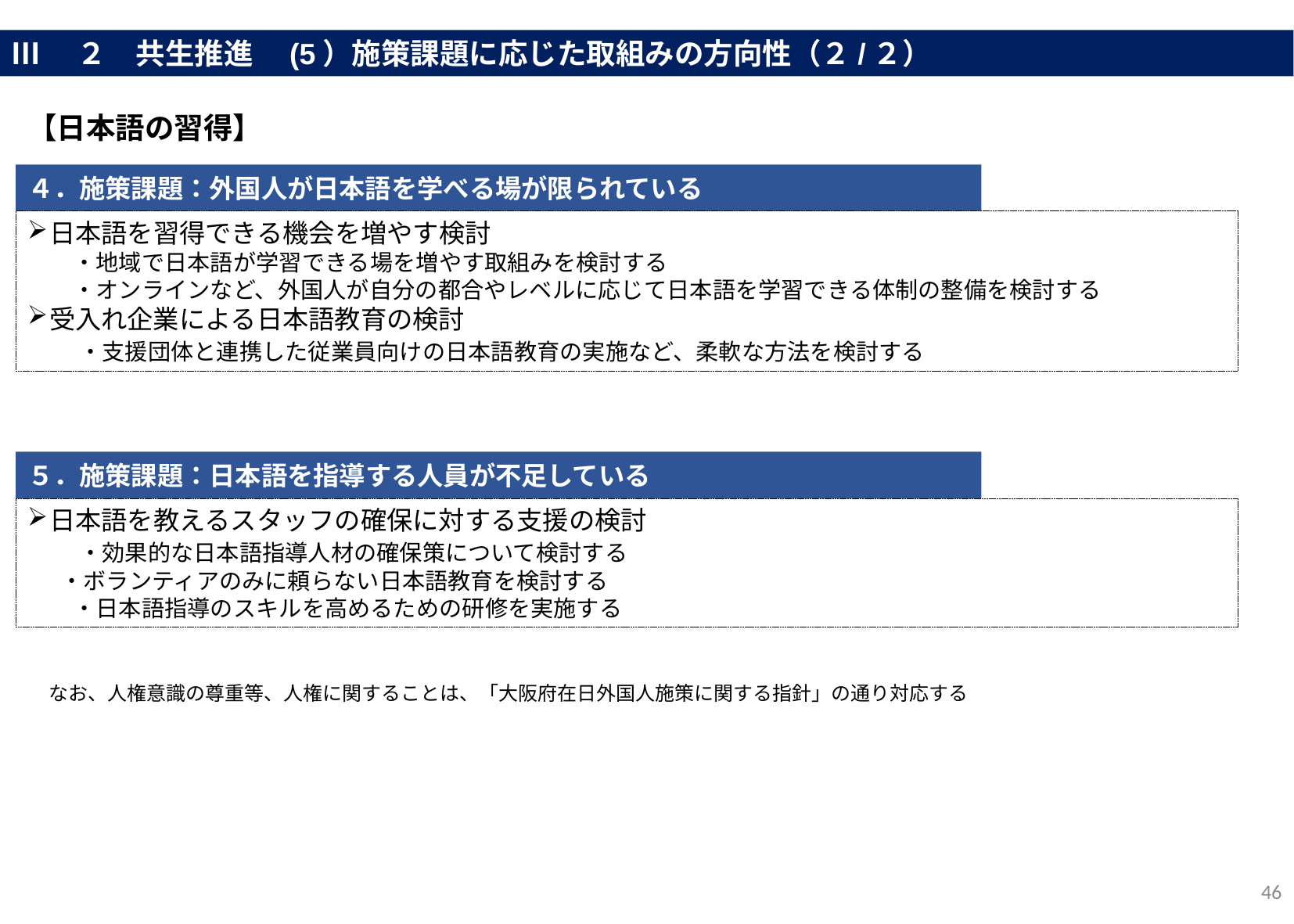

Ⅲ　２　共生推進　(5）施策課題に応じた取組みの方向性（２/２）
【日本語の習得】
４．施策課題：外国人が日本語を学べる場が限られている
日本語を習得できる機会を増やす検討
　　・地域で日本語が学習できる場を増やす取組みを検討する
　　・オンラインなど、外国人が自分の都合やレベルに応じて日本語を学習できる体制の整備を検討する
受入れ企業による日本語教育の検討
　　・支援団体と連携した従業員向けの日本語教育の実施など、柔軟な方法を検討する
５．施策課題：日本語を指導する人員が不足している
日本語を教えるスタッフの確保に対する支援の検討
　　・効果的な日本語指導人材の確保策について検討する
　  ・ボランティアのみに頼らない日本語教育を検討する
　　・日本語指導のスキルを高めるための研修を実施する
なお、人権意識の尊重等、人権に関することは、「大阪府在日外国人施策に関する指針」の通り対応する
46